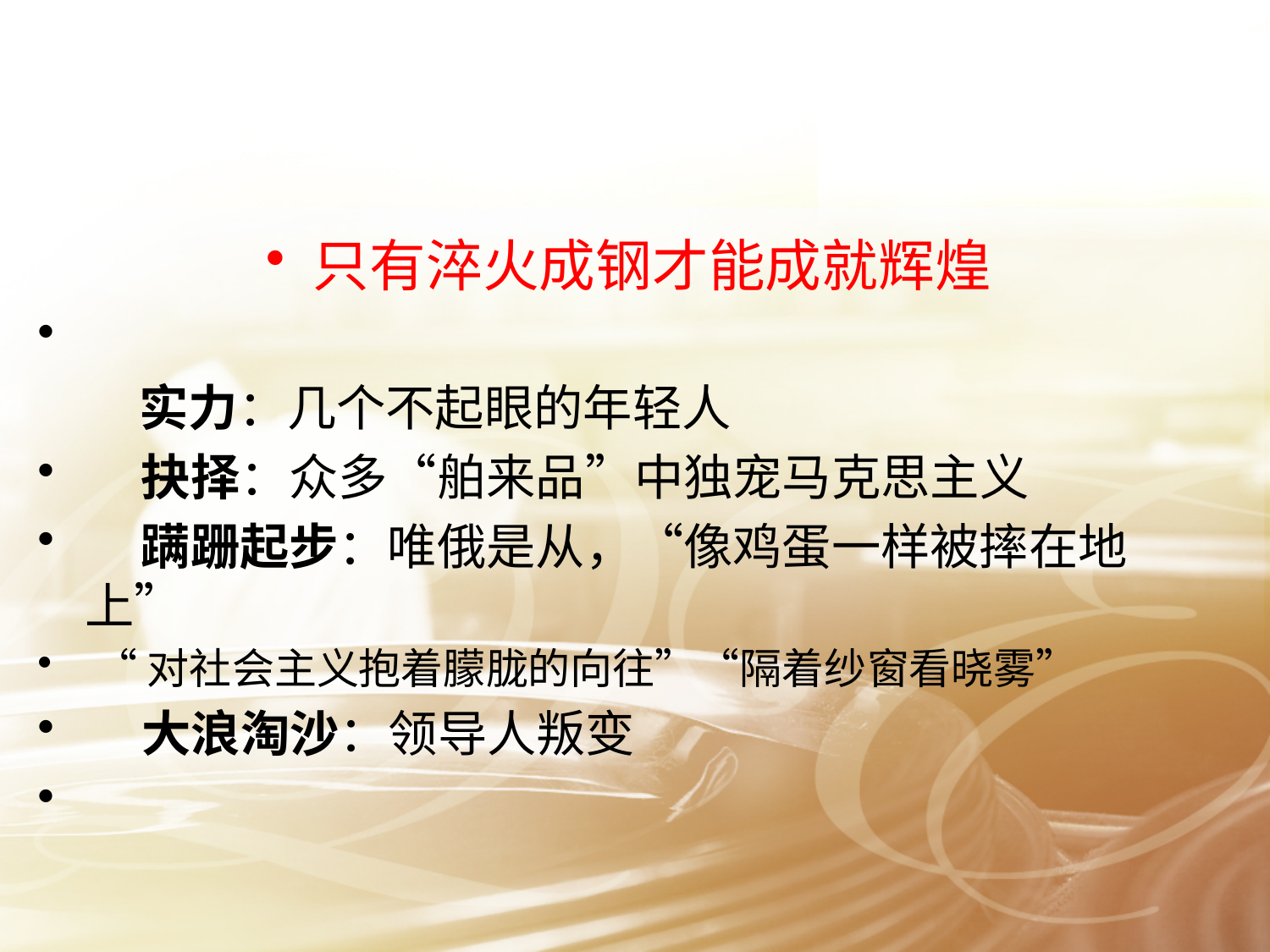

#

只有淬火成钢才能成就辉煌

        实力：几个不起眼的年轻人
    抉择：众多“舶来品”中独宠马克思主义
    蹒跚起步：唯俄是从，“像鸡蛋一样被摔在地上”
 “对社会主义抱着朦胧的向往”“隔着纱窗看晓雾”
    大浪淘沙：领导人叛变